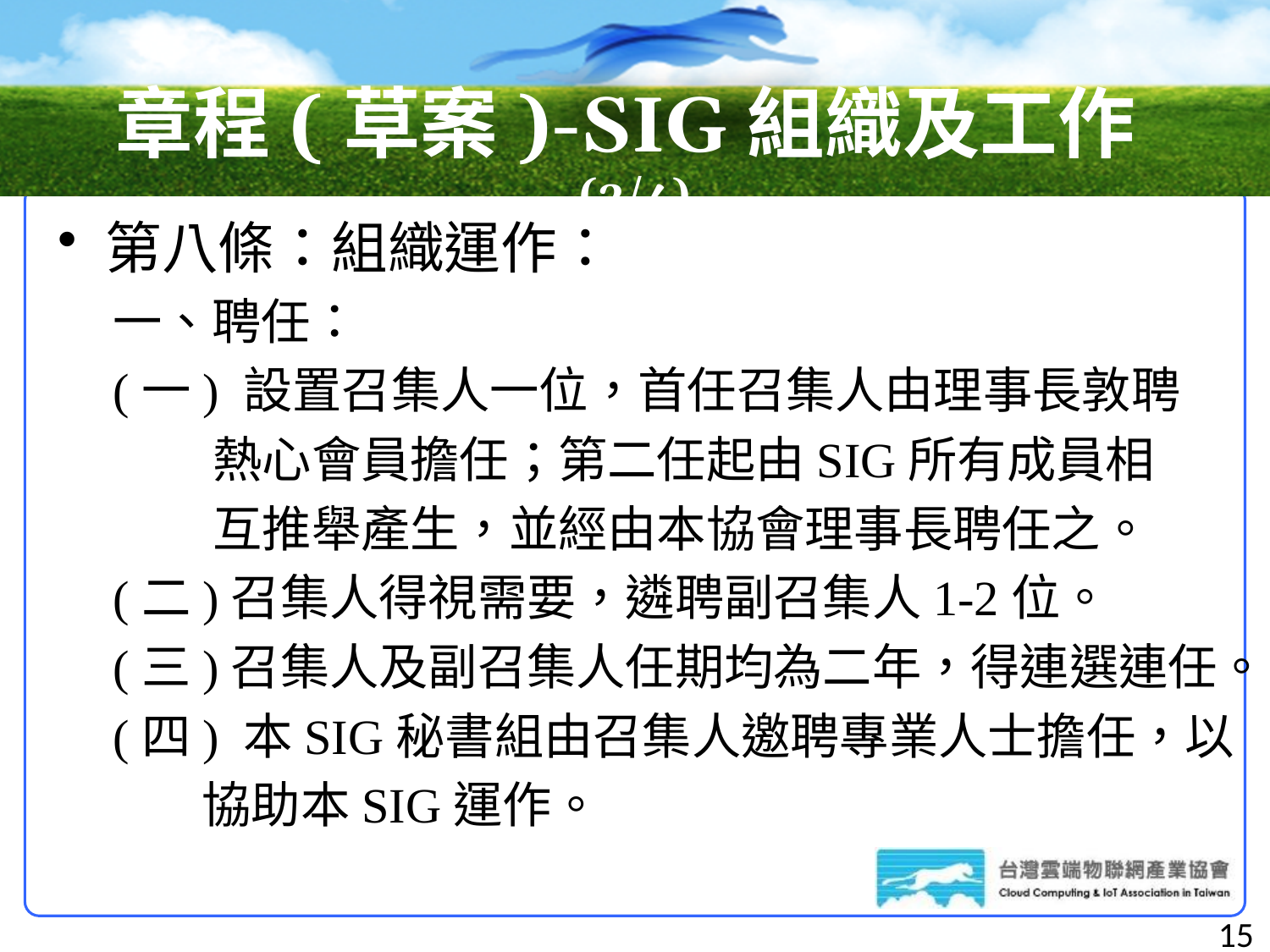

# 章程(草案)-SIG組織及工作(2/4)
第八條：組織運作：
一、聘任：
(一) 設置召集人一位，首任召集人由理事長敦聘
        熱心會員擔任；第二任起由SIG所有成員相
        互推舉產生，並經由本協會理事長聘任之。
(二)召集人得視需要，遴聘副召集人1-2位。
(三)召集人及副召集人任期均為二年，得連選連任。
(四) 本SIG秘書組由召集人邀聘專業人士擔任，以
       協助本SIG運作。